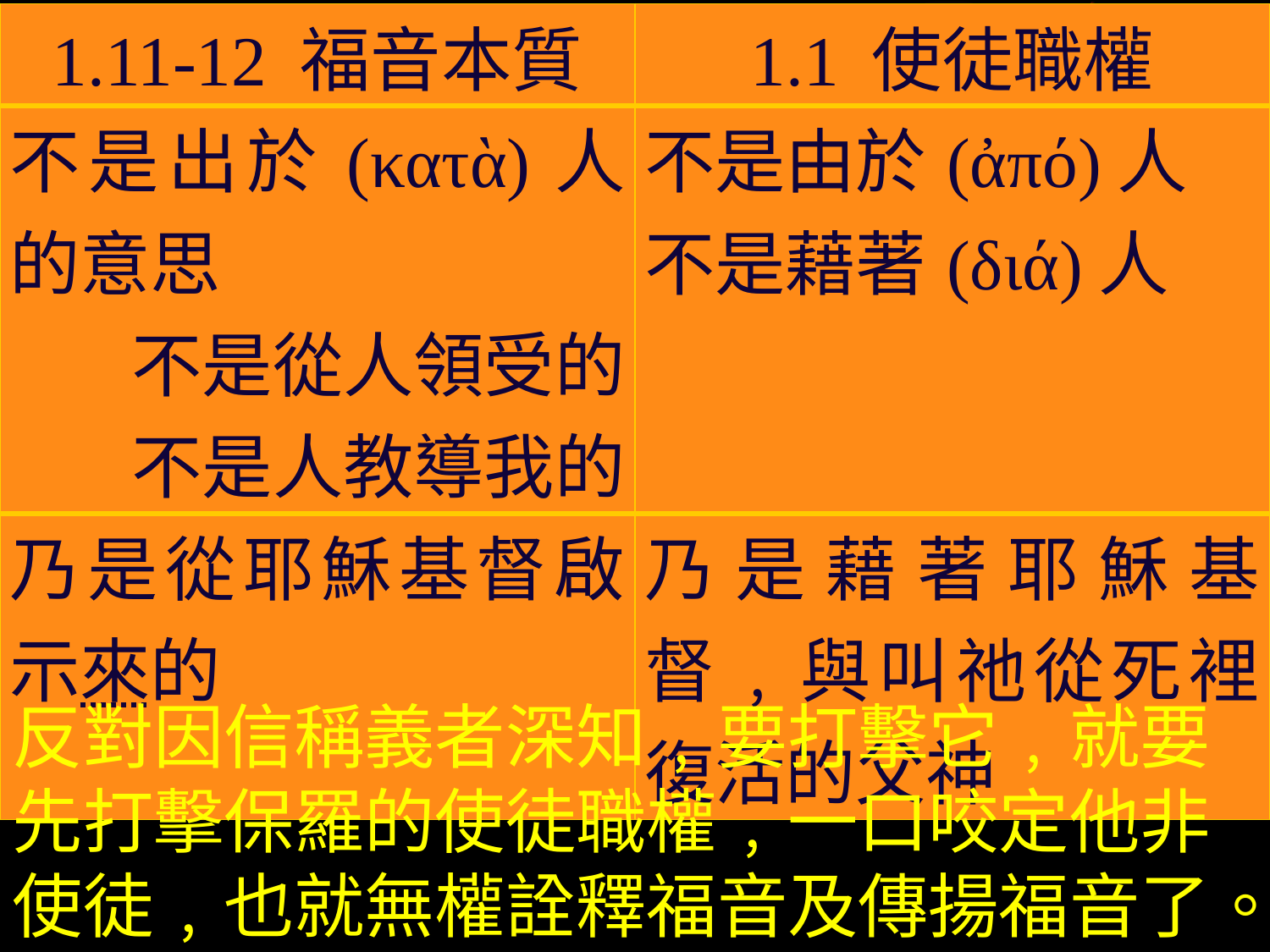

| 1.11-12 福音本質 | 1.1 使徒職權 |
| --- | --- |
| 不是出於(κατὰ)人的意思 不是從人領受的 不是人教導我的 | 不是由於(ἀπό)人 不是藉著(διά)人 |
| 乃是從耶穌基督啟示來的 | 乃是藉著耶穌基督﹐與叫祂從死裡復活的父神 |
反對因信稱義者深知﹐要打擊它﹐就要先打擊保羅的使徒職權﹐一口咬定他非使徒﹐也就無權詮釋福音及傳揚福音了。